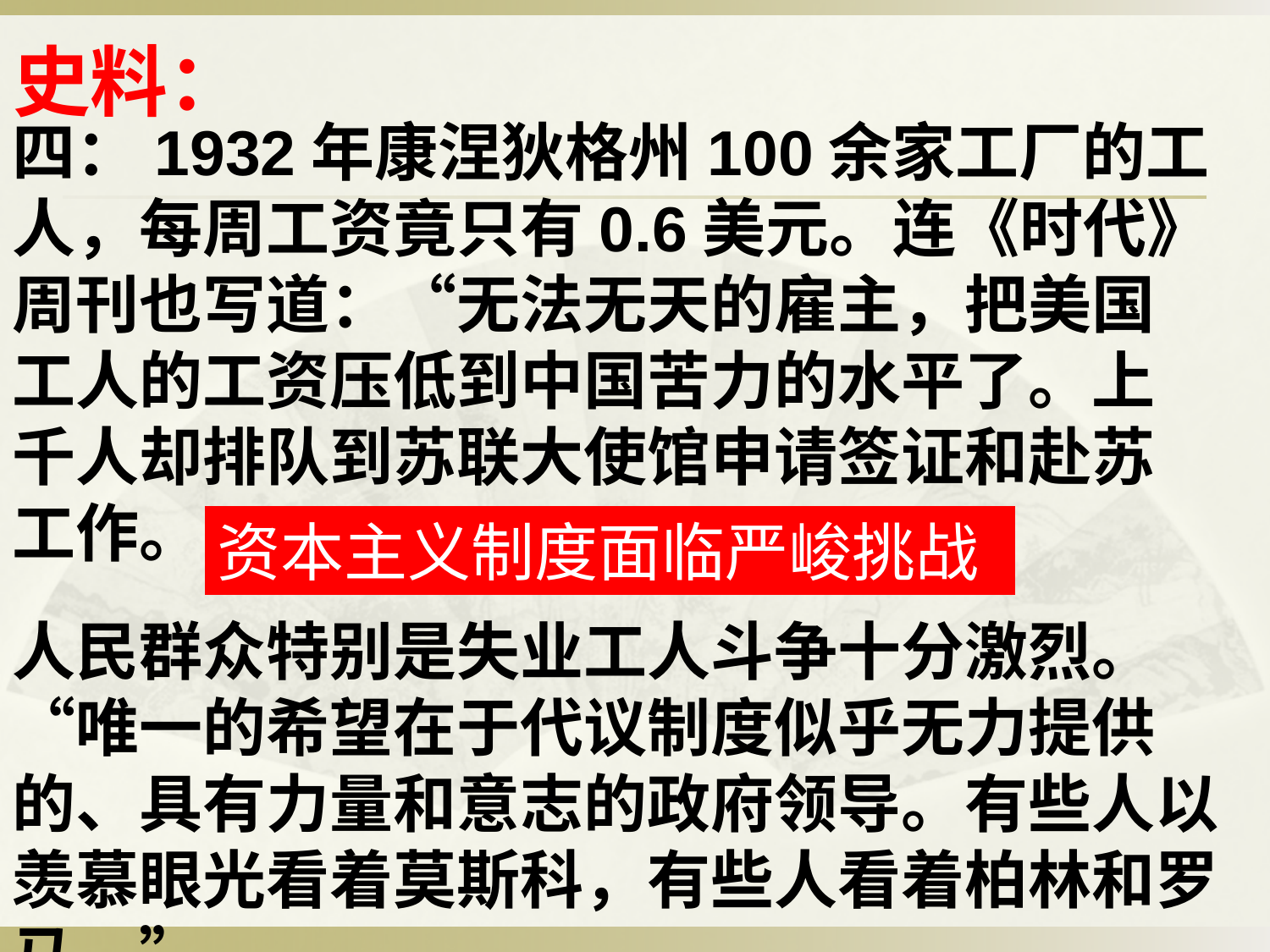

# 史料：
四：1932年康涅狄格州100余家工厂的工人，每周工资竟只有0.6美元。连《时代》周刊也写道：“无法无天的雇主，把美国工人的工资压低到中国苦力的水平了。上千人却排队到苏联大使馆申请签证和赴苏工作。
资本主义制度面临严峻挑战
人民群众特别是失业工人斗争十分激烈。“唯一的希望在于代议制度似乎无力提供的、具有力量和意志的政府领导。有些人以羡慕眼光看着莫斯科，有些人看着柏林和罗马。”